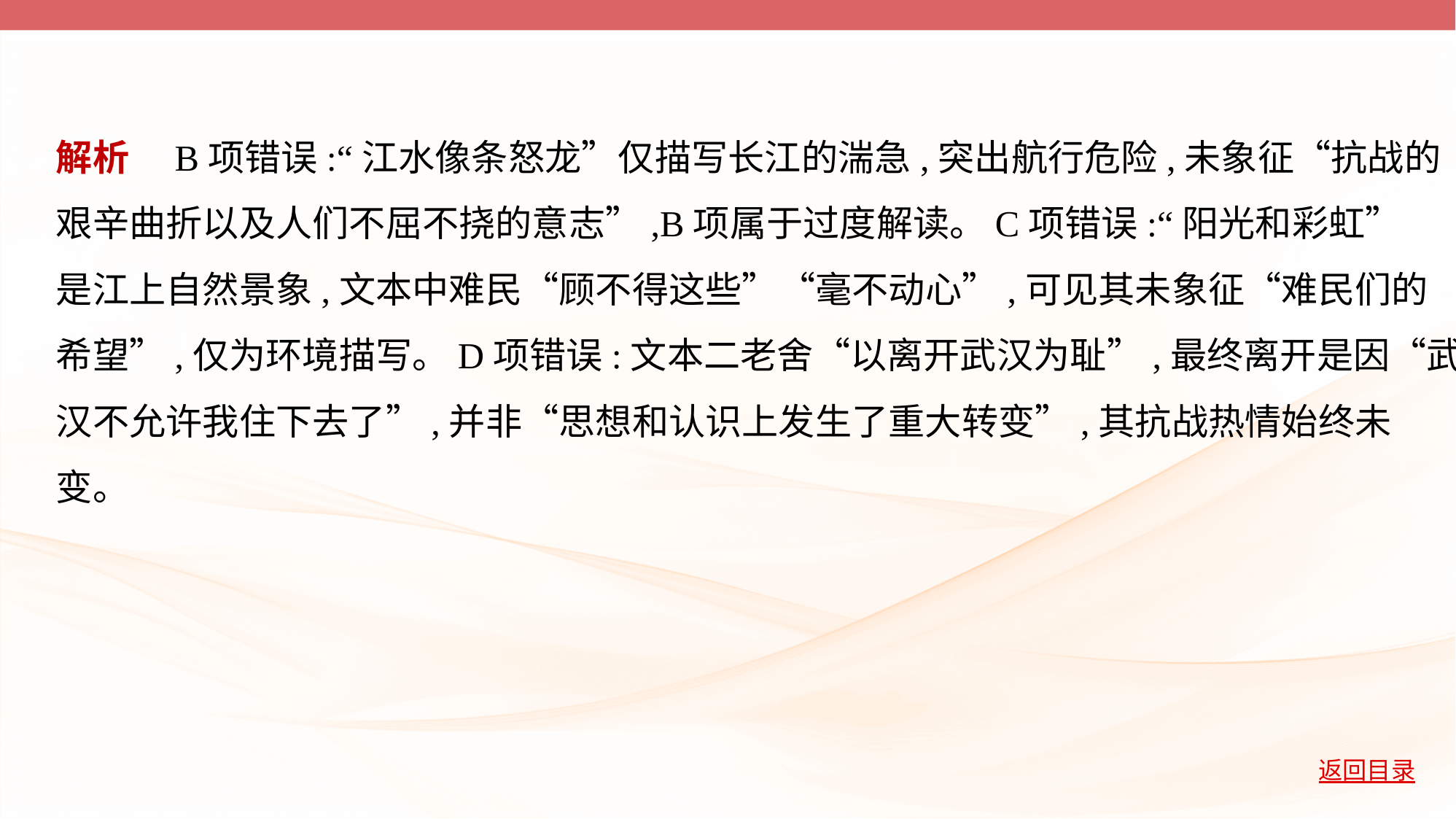

解析　B项错误:“江水像条怒龙”仅描写长江的湍急,突出航行危险,未象征“抗战的
艰辛曲折以及人们不屈不挠的意志”,B项属于过度解读。C项错误:“阳光和彩虹”
是江上自然景象,文本中难民“顾不得这些”“毫不动心”,可见其未象征“难民们的
希望”,仅为环境描写。D项错误:文本二老舍“以离开武汉为耻”,最终离开是因“武
汉不允许我住下去了”,并非“思想和认识上发生了重大转变”,其抗战热情始终未
变。